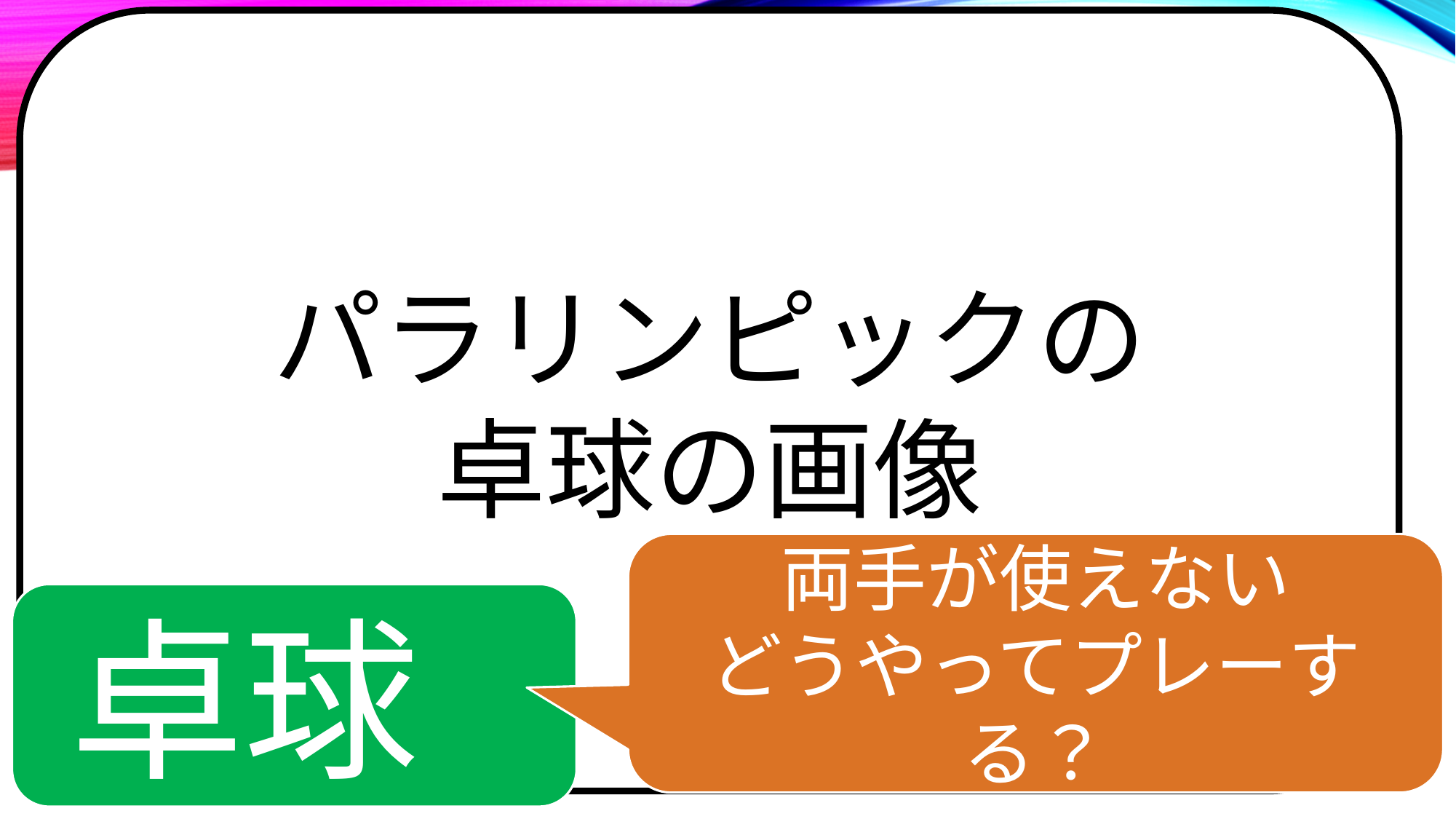

パラリンピックの
卓球の画像
#

両手が使えない
どうやってプレーする？
卓球